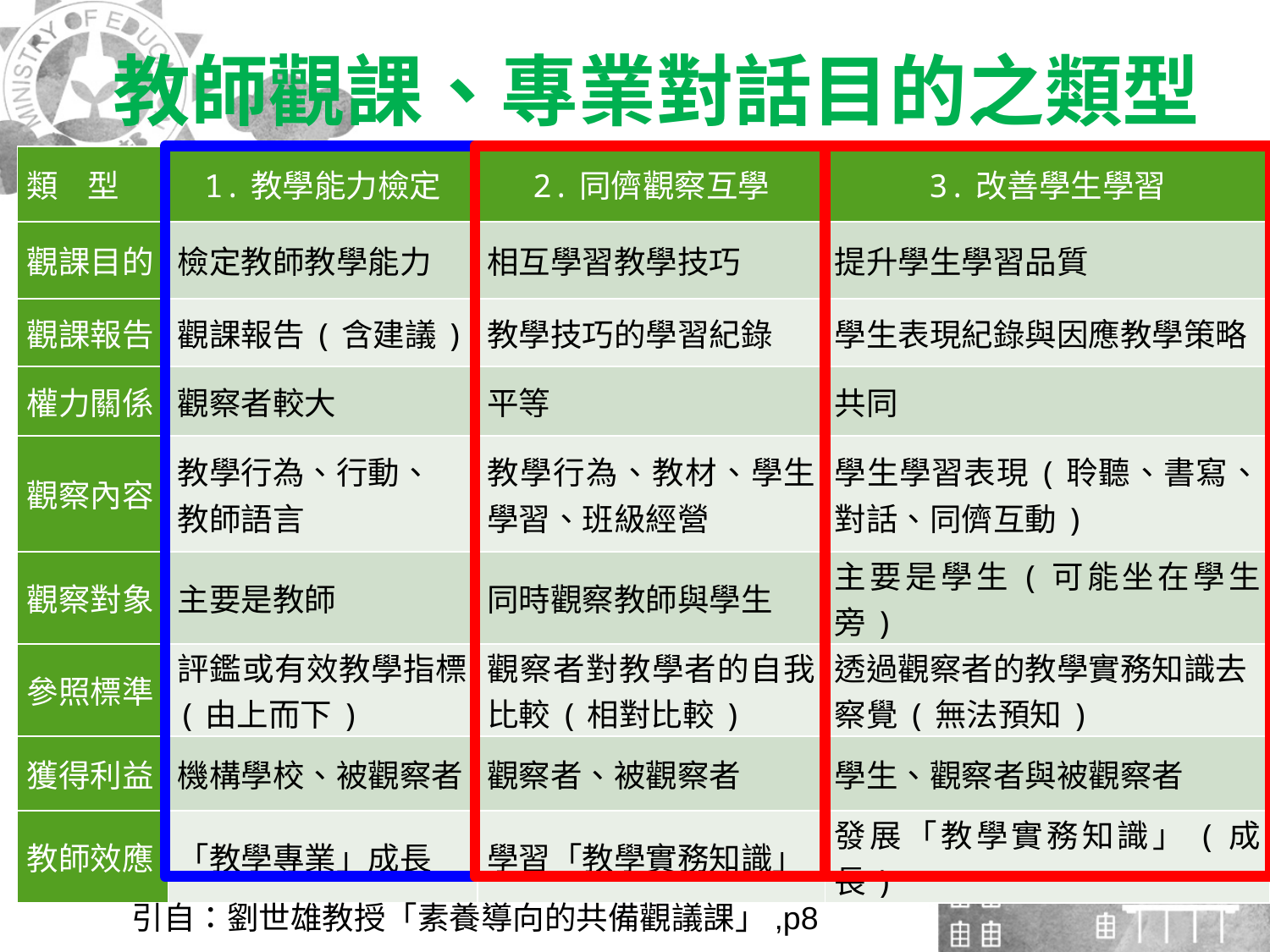

教師觀課、專業對話目的之類型

| 類 型 | 1.教學能力檢定 | 2.同儕觀察互學 | 3.改善學生學習 |
| --- | --- | --- | --- |
| 觀課目的 | 檢定教師教學能力 | 相互學習教學技巧 | 提升學生學習品質 |
| 觀課報告 | 觀課報告(含建議) | 教學技巧的學習紀錄 | 學生表現紀錄與因應教學策略 |
| 權力關係 | 觀察者較大 | 平等 | 共同 |
| 觀察內容 | 教學行為、行動、 教師語言 | 教學行為、教材、學生學習、班級經營 | 學生學習表現(聆聽、書寫、對話、同儕互動) |
| 觀察對象 | 主要是教師 | 同時觀察教師與學生 | 主要是學生(可能坐在學生旁) |
| 參照標準 | 評鑑或有效教學指標 (由上而下) | 觀察者對教學者的自我比較(相對比較) | 透過觀察者的教學實務知識去察覺(無法預知) |
| 獲得利益 | 機構學校、被觀察者 | 觀察者、被觀察者 | 學生、觀察者與被觀察者 |
| 教師效應 | 「教學專業」成長 | 學習「教學實務知識」 | 發展「教學實務知識」(成長) |
引自：劉世雄教授「素養導向的共備觀議課」,p8